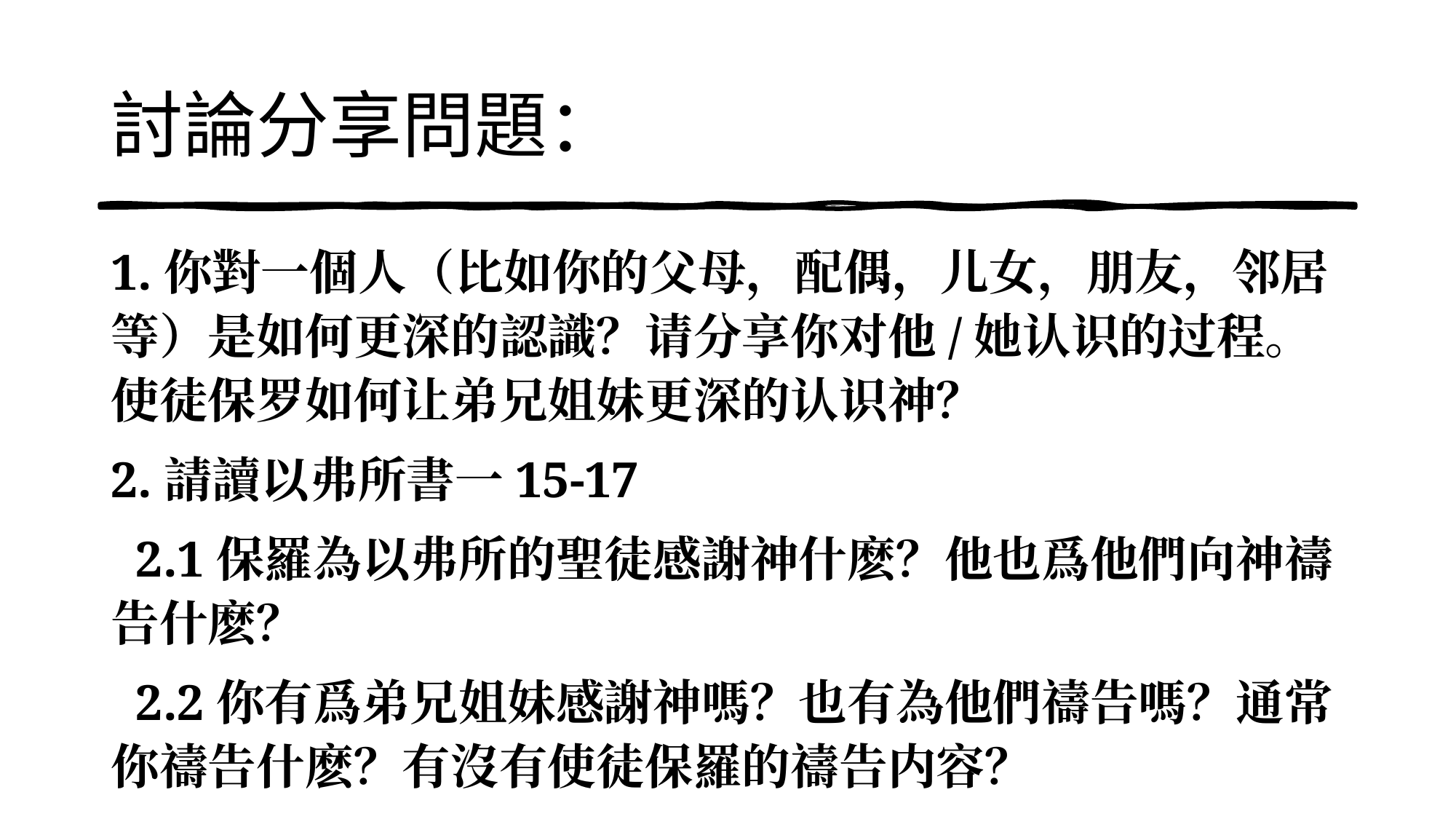

# 討論分享問題：
1.你對一個人（比如你的父母，配偶，儿女，朋友，邻居等）是如何更深的認識？请分享你对他/她认识的过程。使徒保罗如何让弟兄姐妹更深的认识神？
2.請讀以弗所書一15-17
  2.1保羅為以弗所的聖徒感謝神什麽？他也爲他們向神禱告什麽？
  2.2你有爲弟兄姐妹感謝神嗎？也有為他們禱告嗎？通常你禱告什麽？有沒有使徒保羅的禱告内容？